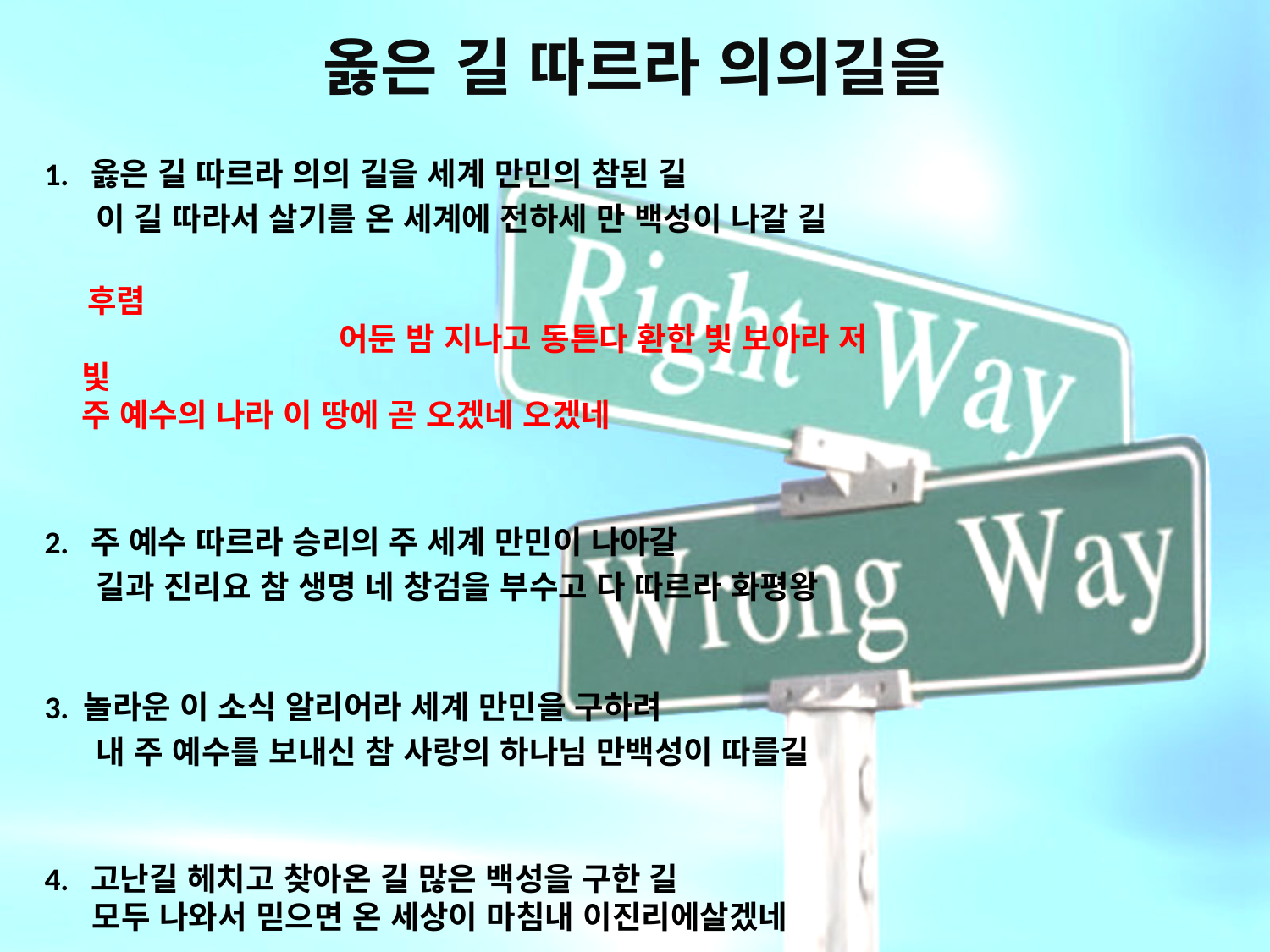

# 옳은 길 따르라 의의길을
1.  옳은 길 따르라 의의 길을 세계 만민의 참된 길
     이 길 따라서 살기를 온 세계에 전하세 만 백성이 나갈 길
    후렴                                                                                                                어둔 밤 지나고 동튼다 환한 빛 보아라 저 빛
주 예수의 나라 이 땅에 곧 오겠네 오겠네

2.  주 예수 따르라 승리의 주 세계 만민이 나아갈
     길과 진리요 참 생명 네 창검을 부수고 다 따르라 화평왕
3. 놀라운 이 소식 알리어라 세계 만민을 구하려
     내 주 예수를 보내신 참 사랑의 하나님 만백성이 따를길

4.  고난길 헤치고 찾아온 길 많은 백성을 구한 길
모두 나와서 믿으면 온 세상이 마침내 이진리에살겠네